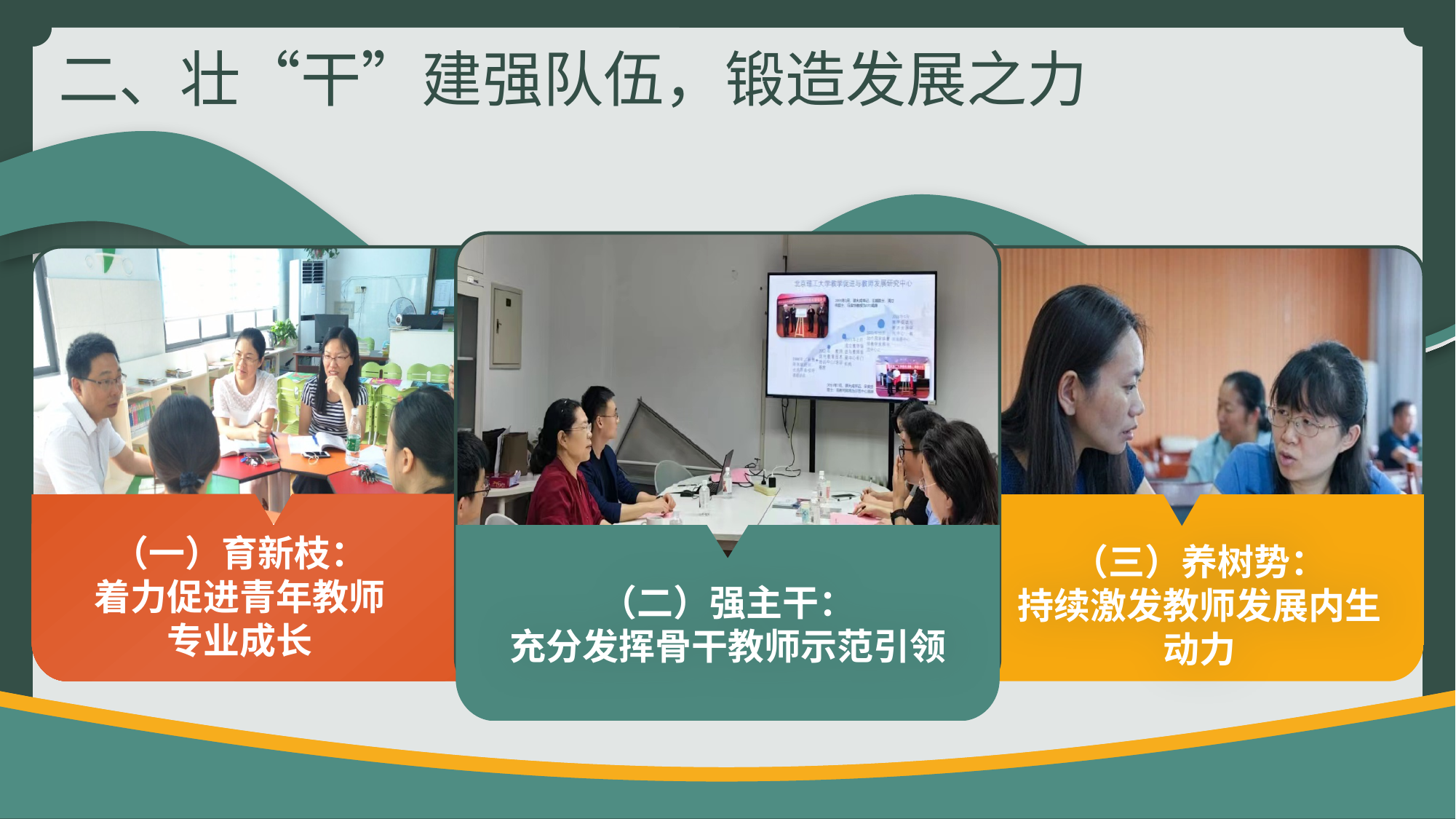

二、壮“干”建强队伍，锻造发展之力

（二）强主干：
充分发挥骨干教师示范引领

（一）育新枝：
着力促进青年教师
专业成长

（三）养树势：
持续激发教师发展内生动力